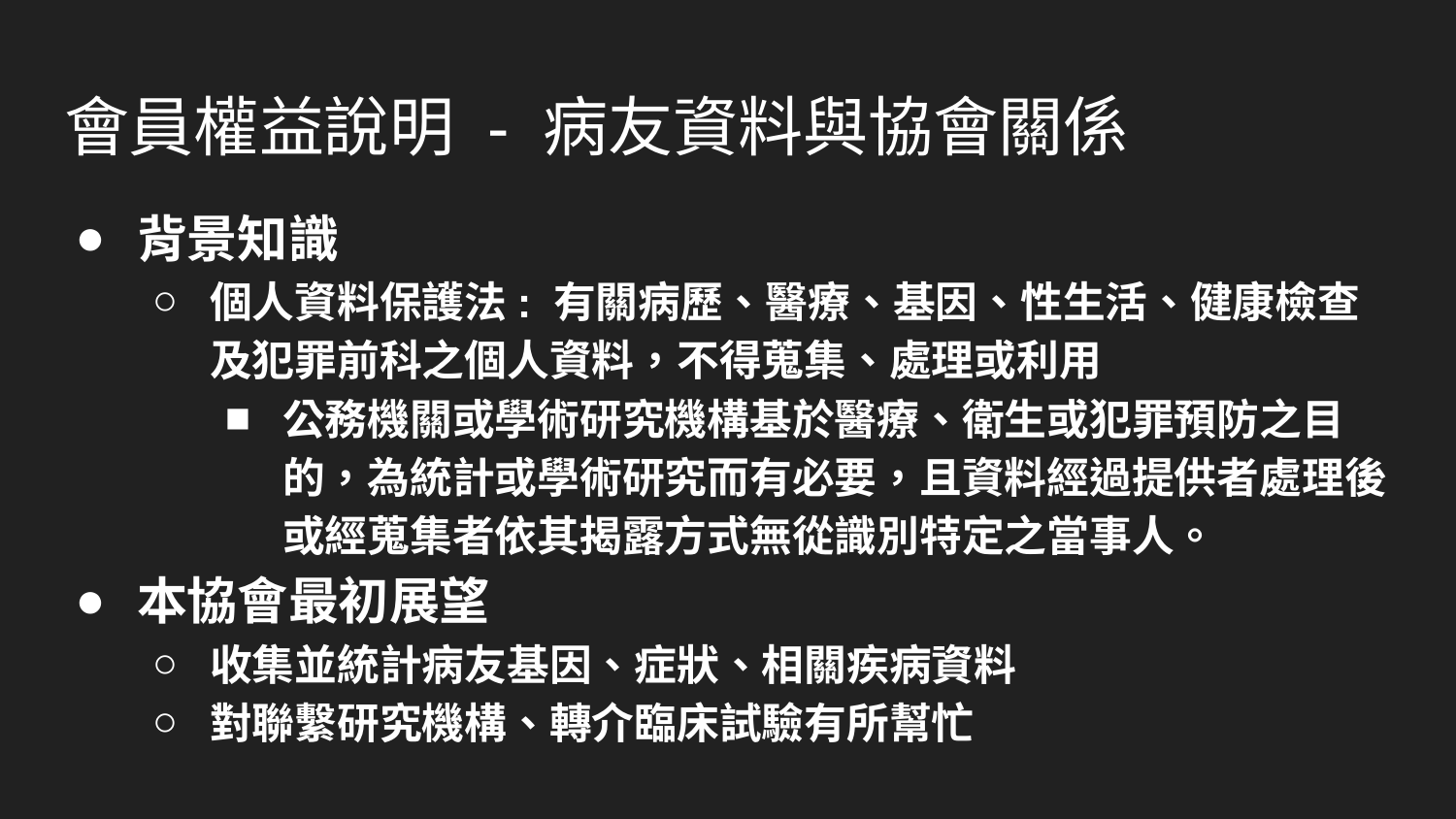

# 會員權益說明 - 病友資料與協會關係
背景知識
個人資料保護法: 有關病歷、醫療、基因、性生活、健康檢查及犯罪前科之個人資料，不得蒐集、處理或利用
公務機關或學術研究機構基於醫療、衛生或犯罪預防之目的，為統計或學術研究而有必要，且資料經過提供者處理後或經蒐集者依其揭露方式無從識別特定之當事人。
本協會最初展望
收集並統計病友基因、症狀、相關疾病資料
對聯繫研究機構、轉介臨床試驗有所幫忙